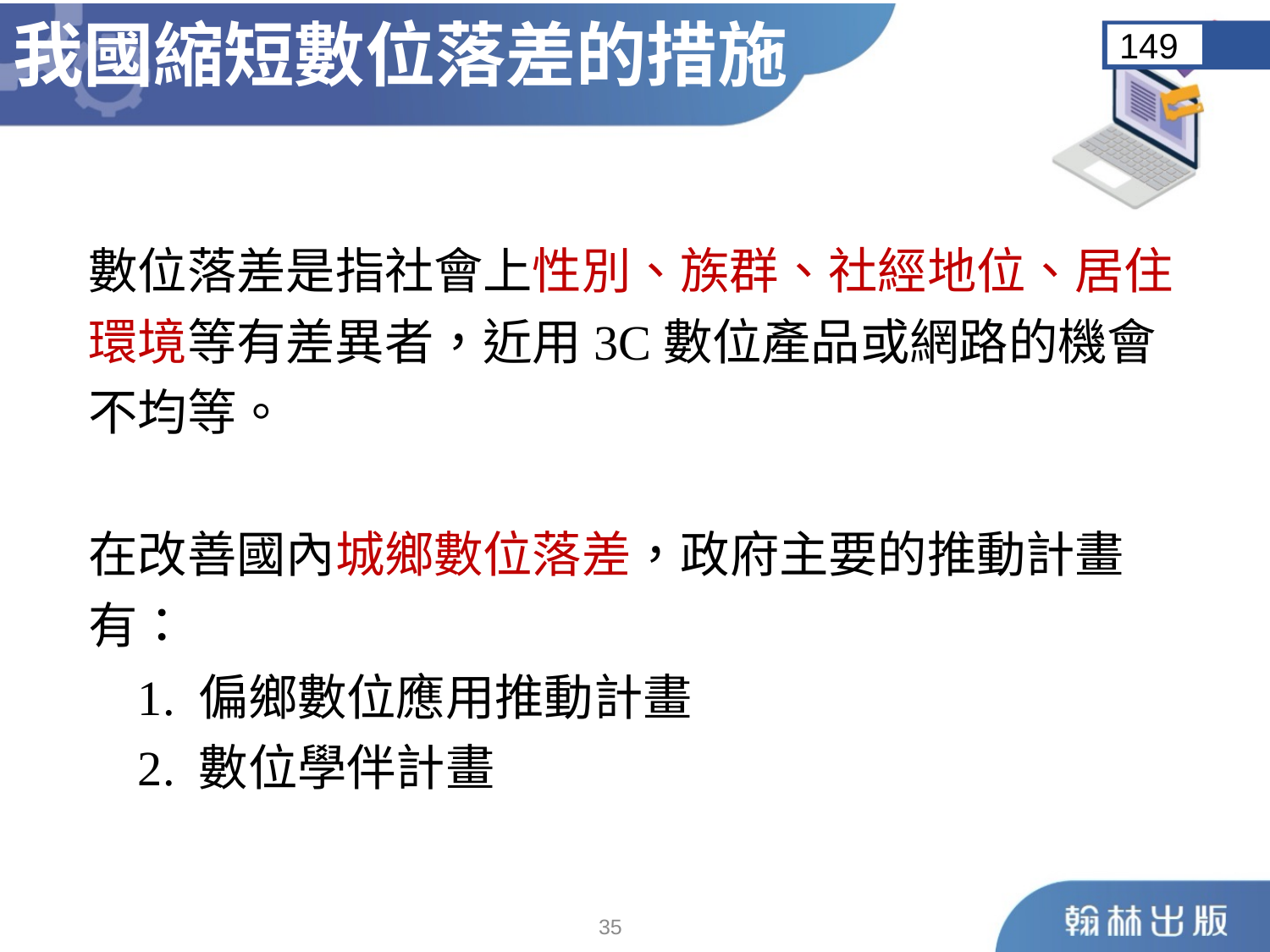

我國縮短數位落差的措施
149
數位落差是指社會上性別、族群、社經地位、居住環境等有差異者，近用3C數位產品或網路的機會不均等。

在改善國內城鄉數位落差，政府主要的推動計畫有：
    1. 偏鄉數位應用推動計畫
    2. 數位學伴計畫

35